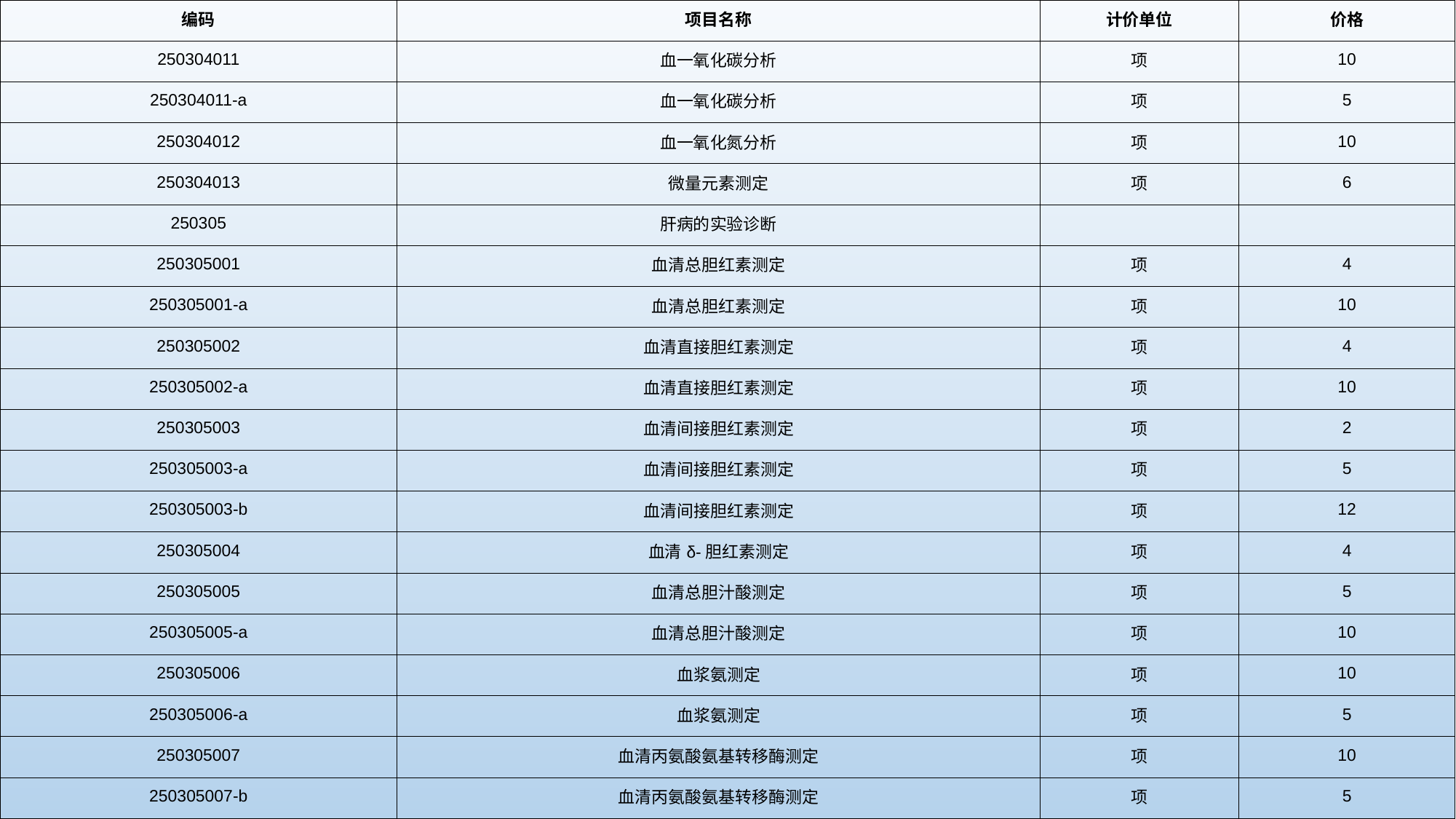

| 编码 | 项目名称 | 计价单位 | 价格 |
| --- | --- | --- | --- |
| 250304011 | 血一氧化碳分析 | 项 | 10 |
| 250304011-a | 血一氧化碳分析 | 项 | 5 |
| 250304012 | 血一氧化氮分析 | 项 | 10 |
| 250304013 | 微量元素测定 | 项 | 6 |
| 250305 | 肝病的实验诊断 |  |  |
| 250305001 | 血清总胆红素测定 | 项 | 4 |
| 250305001-a | 血清总胆红素测定 | 项 | 10 |
| 250305002 | 血清直接胆红素测定 | 项 | 4 |
| 250305002-a | 血清直接胆红素测定 | 项 | 10 |
| 250305003 | 血清间接胆红素测定 | 项 | 2 |
| 250305003-a | 血清间接胆红素测定 | 项 | 5 |
| 250305003-b | 血清间接胆红素测定 | 项 | 12 |
| 250305004 | 血清δ-胆红素测定 | 项 | 4 |
| 250305005 | 血清总胆汁酸测定 | 项 | 5 |
| 250305005-a | 血清总胆汁酸测定 | 项 | 10 |
| 250305006 | 血浆氨测定 | 项 | 10 |
| 250305006-a | 血浆氨测定 | 项 | 5 |
| 250305007 | 血清丙氨酸氨基转移酶测定 | 项 | 10 |
| 250305007-b | 血清丙氨酸氨基转移酶测定 | 项 | 5 |